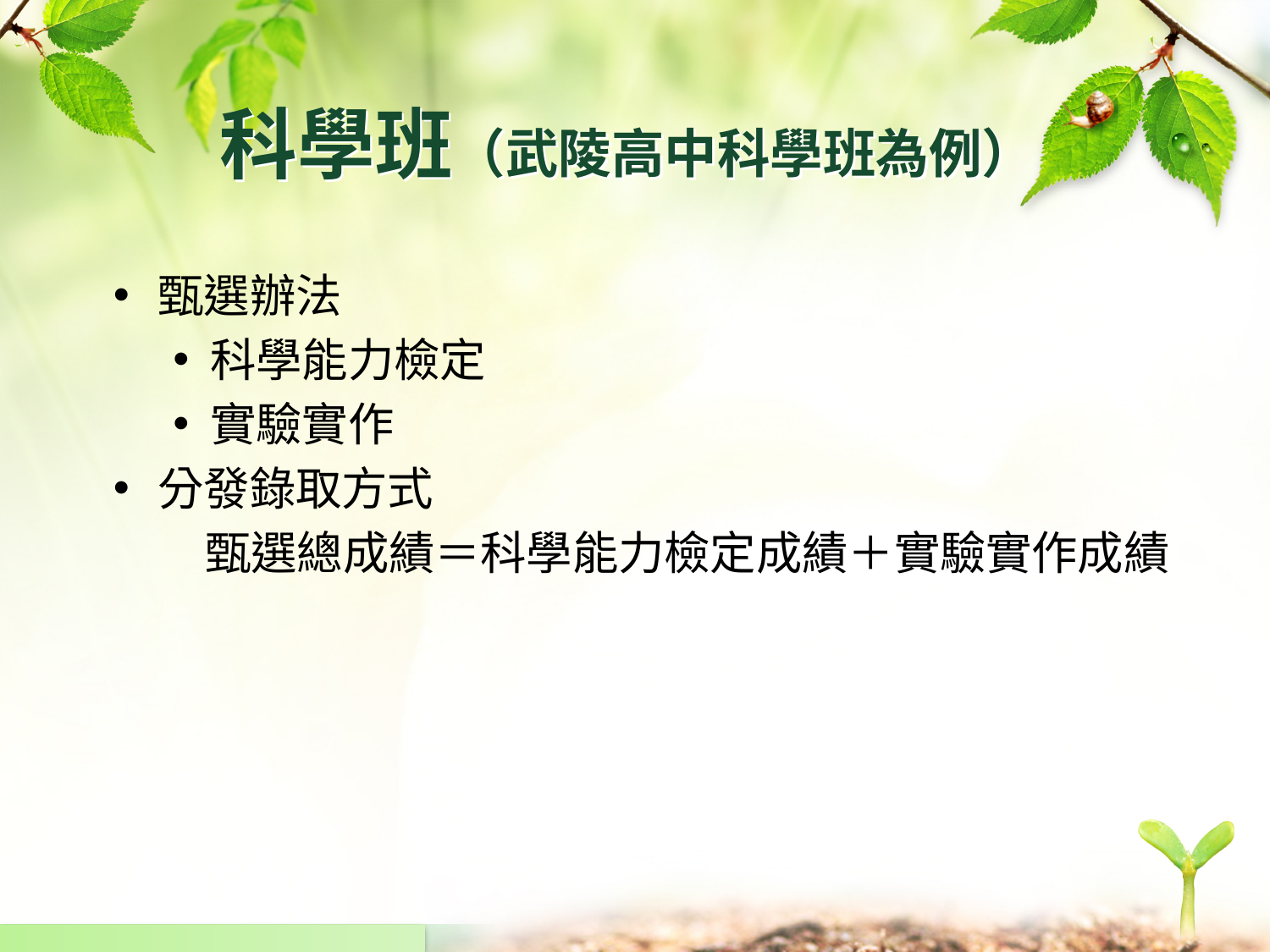

# 科學班（武陵高中科學班為例）
甄選辦法
科學能力檢定
實驗實作
分發錄取方式
　　甄選總成績＝科學能力檢定成績＋實驗實作成績